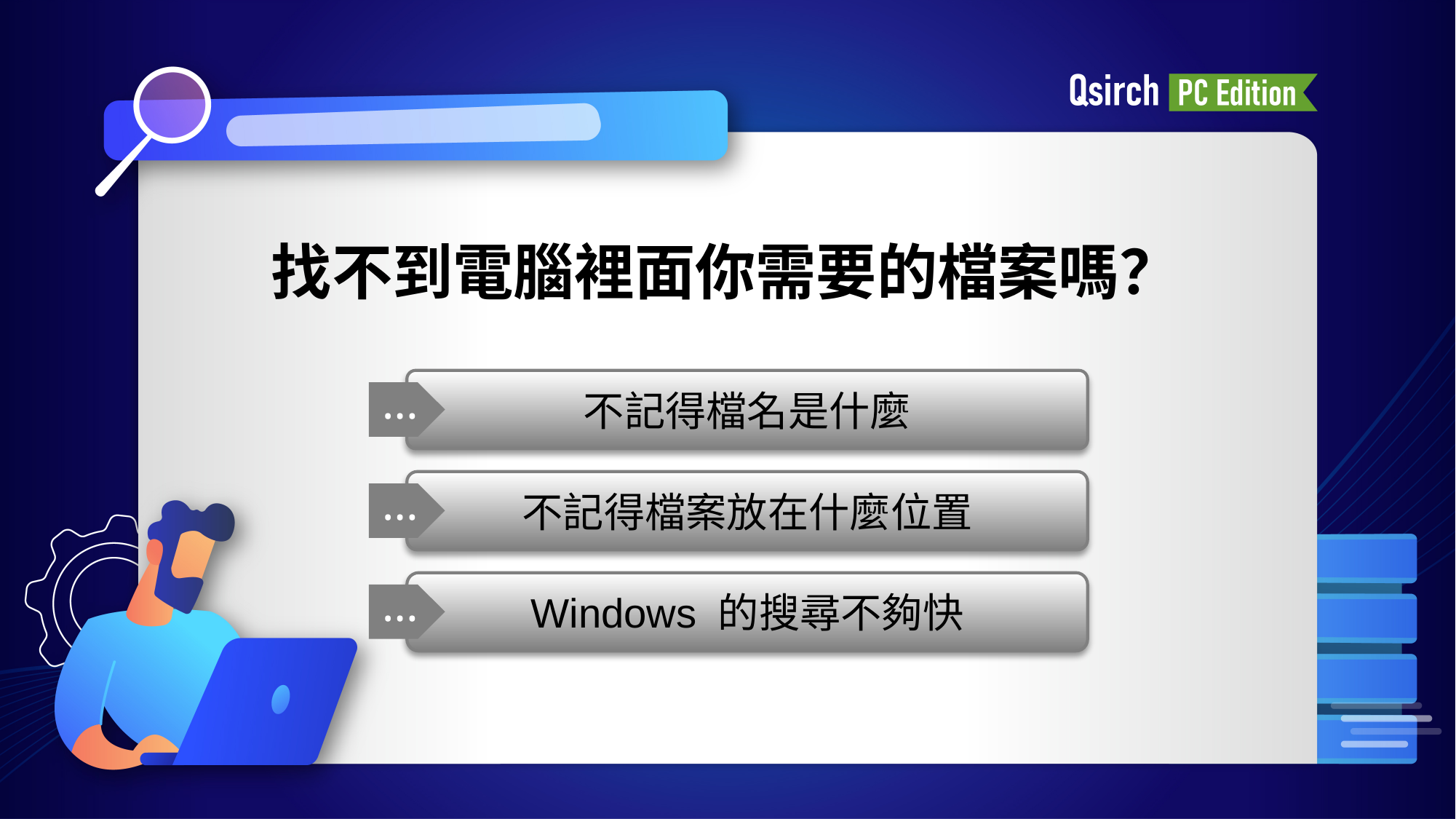

# 找不到電腦裡面你需要的檔案嗎？
不記得檔名是什麼
‧‧‧
不記得檔案放在什麼位置
‧‧‧
Windows 的搜尋不夠快
‧‧‧